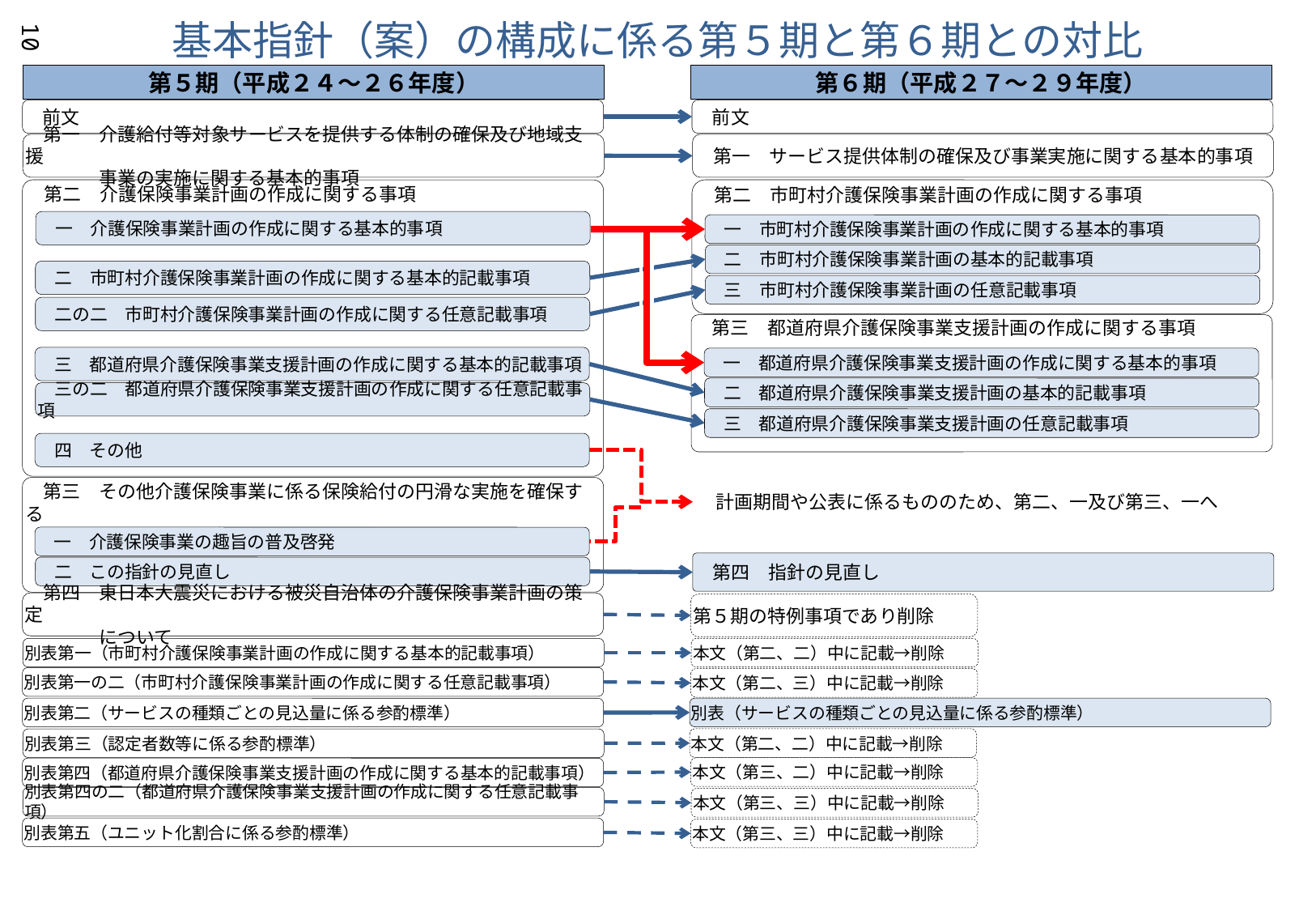

基本指針（案）の構成に係る第５期と第６期との対比
10
第５期（平成２４～２６年度）
第６期（平成２７～２９年度）
　前文
　前文
　第一　介護給付等対象サービスを提供する体制の確保及び地域支援
　　　　事業の実施に関する基本的事項
　第一　サービス提供体制の確保及び事業実施に関する基本的事項
　第二　介護保険事業計画の作成に関する事項
　第二　市町村介護保険事業計画の作成に関する事項
　一　介護保険事業計画の作成に関する基本的事項
　一　市町村介護保険事業計画の作成に関する基本的事項
　二　市町村介護保険事業計画の基本的記載事項
　二　市町村介護保険事業計画の作成に関する基本的記載事項
　三　市町村介護保険事業計画の任意記載事項
　二の二　市町村介護保険事業計画の作成に関する任意記載事項
　第三　都道府県介護保険事業支援計画の作成に関する事項
　三　都道府県介護保険事業支援計画の作成に関する基本的記載事項
　一　都道府県介護保険事業支援計画の作成に関する基本的事項
　二　都道府県介護保険事業支援計画の基本的記載事項
　三の二　都道府県介護保険事業支援計画の作成に関する任意記載事項
　三　都道府県介護保険事業支援計画の任意記載事項
　四　その他
　計画期間や公表に係るもののため、第二、一及び第三、一へ
　第三　その他介護保険事業に係る保険給付の円滑な実施を確保する
　　　　ために必要な事項
　一　介護保険事業の趣旨の普及啓発
　第四　指針の見直し
　二　この指針の見直し
　第四　東日本大震災における被災自治体の介護保険事業計画の策定
　　　　について
第５期の特例事項であり削除
本文（第二、二）中に記載→削除
別表第一（市町村介護保険事業計画の作成に関する基本的記載事項）
別表第一の二（市町村介護保険事業計画の作成に関する任意記載事項）
本文（第二、三）中に記載→削除
別表（サービスの種類ごとの見込量に係る参酌標準）
別表第二（サービスの種類ごとの見込量に係る参酌標準）
本文（第二、二）中に記載→削除
別表第三（認定者数等に係る参酌標準）
本文（第三、二）中に記載→削除
別表第四（都道府県介護保険事業支援計画の作成に関する基本的記載事項）
別表第四の二（都道府県介護保険事業支援計画の作成に関する任意記載事項）
本文（第三、三）中に記載→削除
別表第五（ユニット化割合に係る参酌標準）
本文（第三、三）中に記載→削除